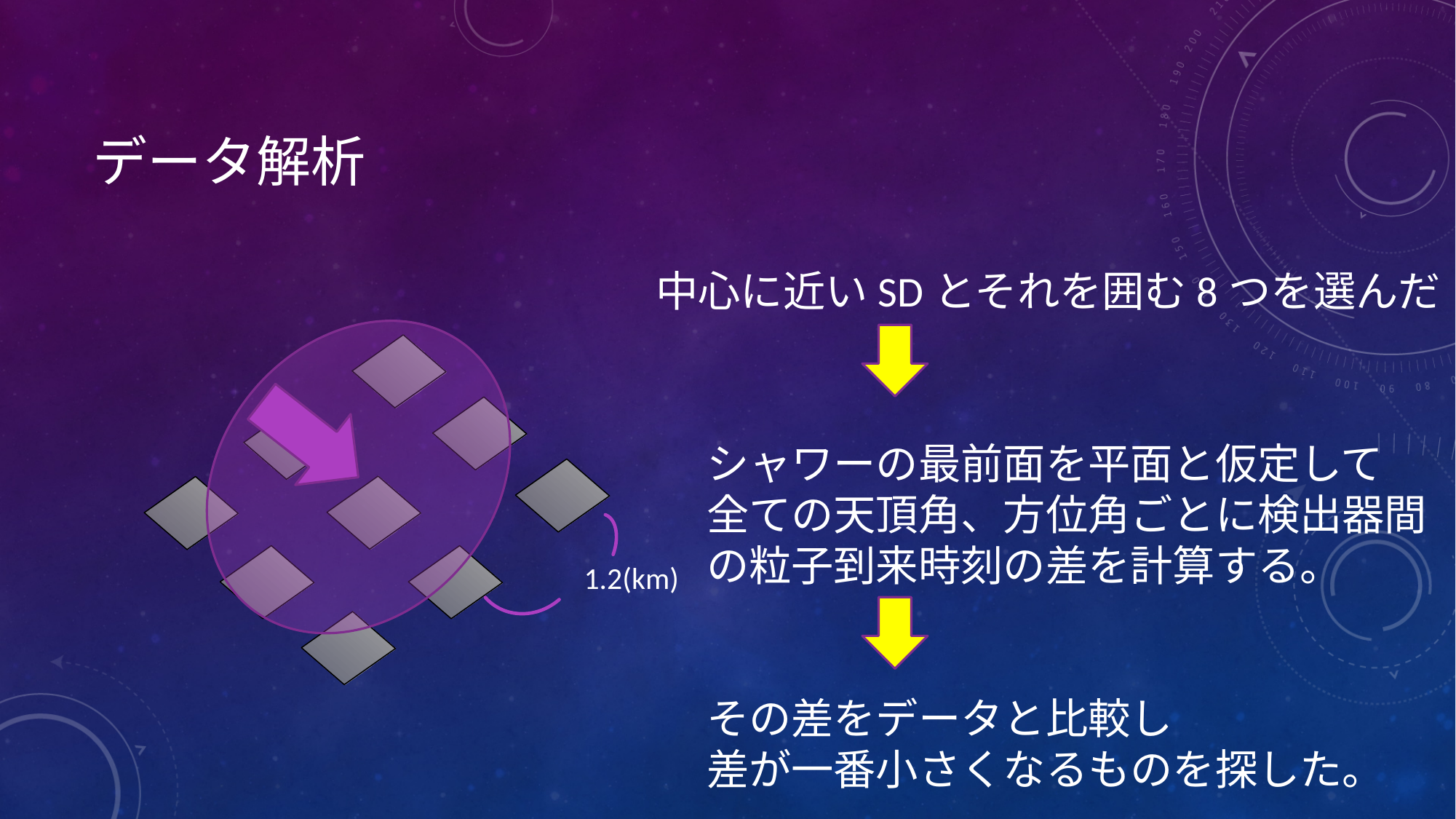

# データ解析
中心に近いSDとそれを囲む8つを選んだ

シャワーの最前面を平面と仮定して
全ての天頂角、方位角ごとに検出器間
の粒子到来時刻の差を計算する。

その差をデータと比較し
差が一番小さくなるものを探した。

1.2(km)